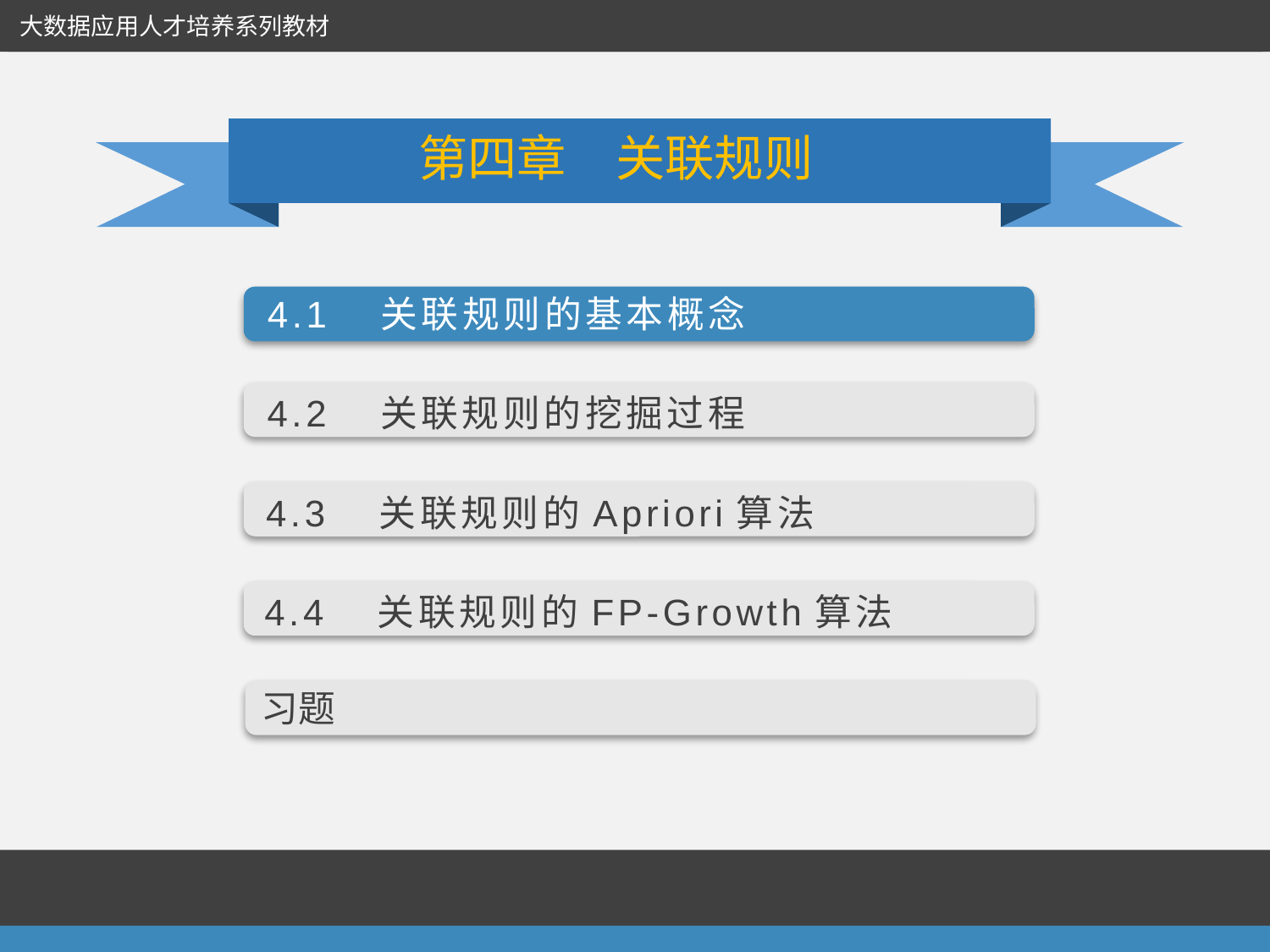

大数据应用人才培养系列教材

第四章　关联规则
4.1　关联规则的基本概念

4.2　关联规则的挖掘过程

4.3　关联规则的Apriori算法

4.4　关联规则的FP-Growth算法
习题